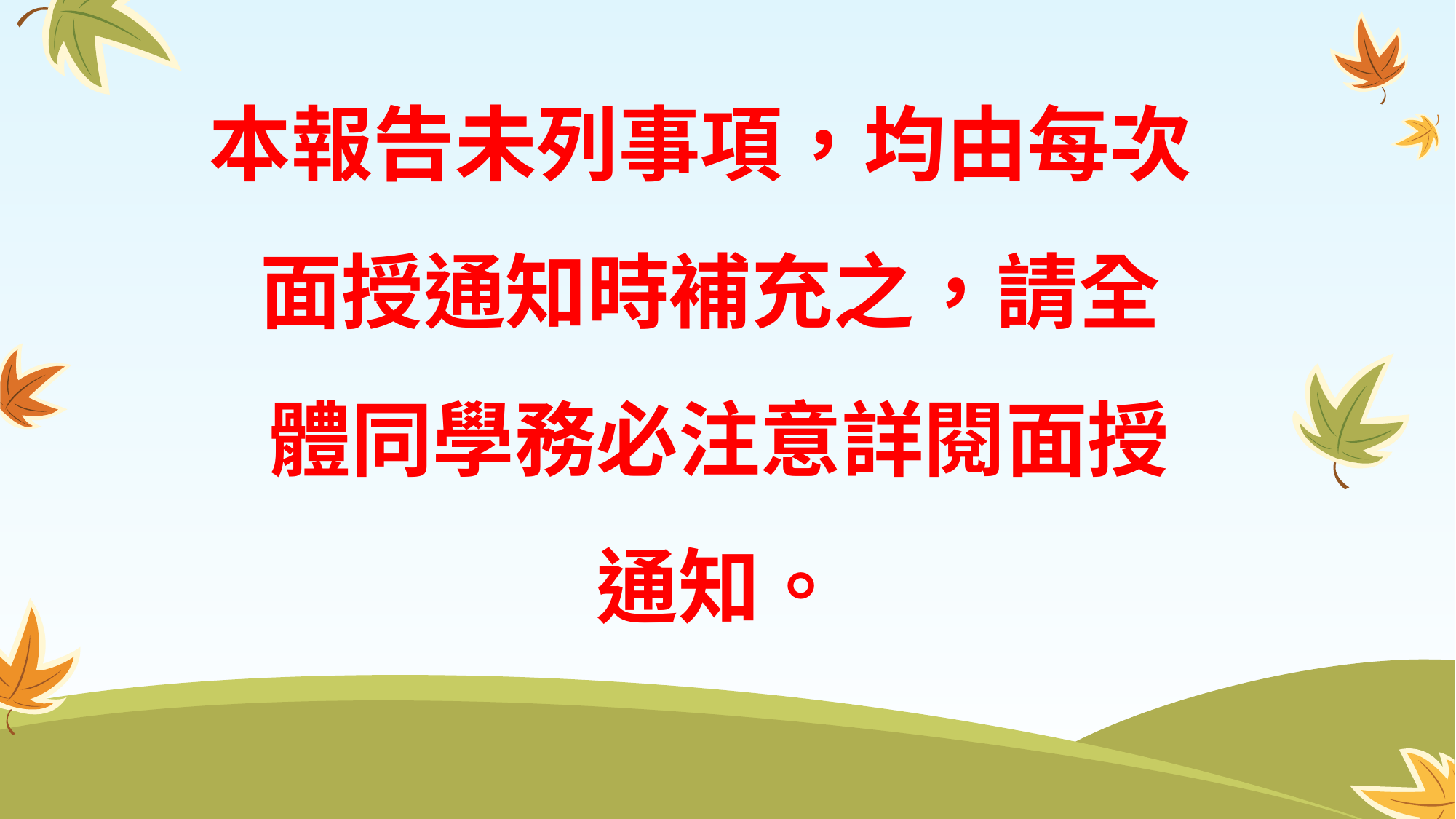

本報告未列事項，均由每次
  面授通知時補充之，請全
   體同學務必注意詳閱面授
   通知。